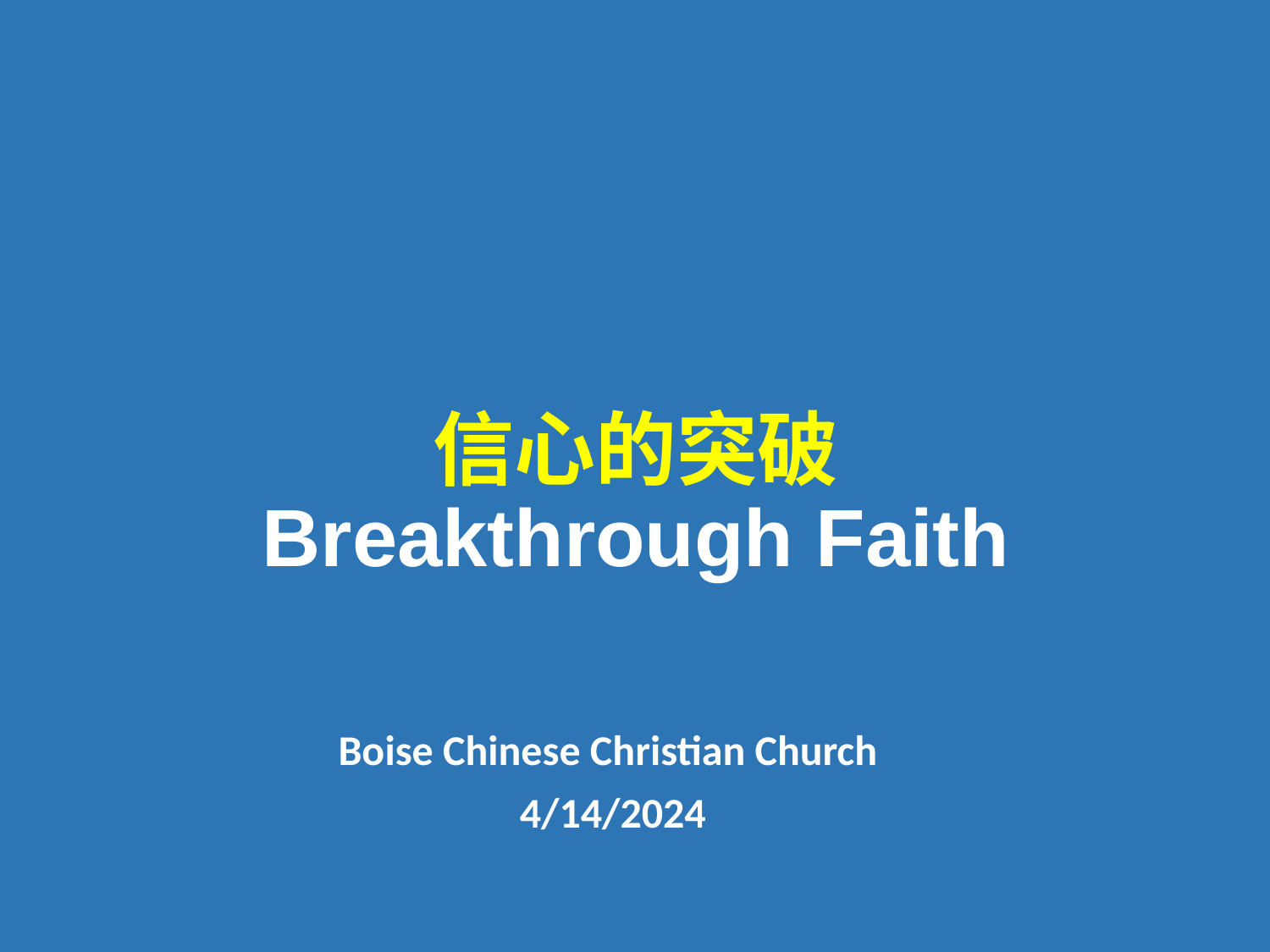

# 信心的突破 Breakthrough Faith
Boise Chinese Christian Church
4/14/2024